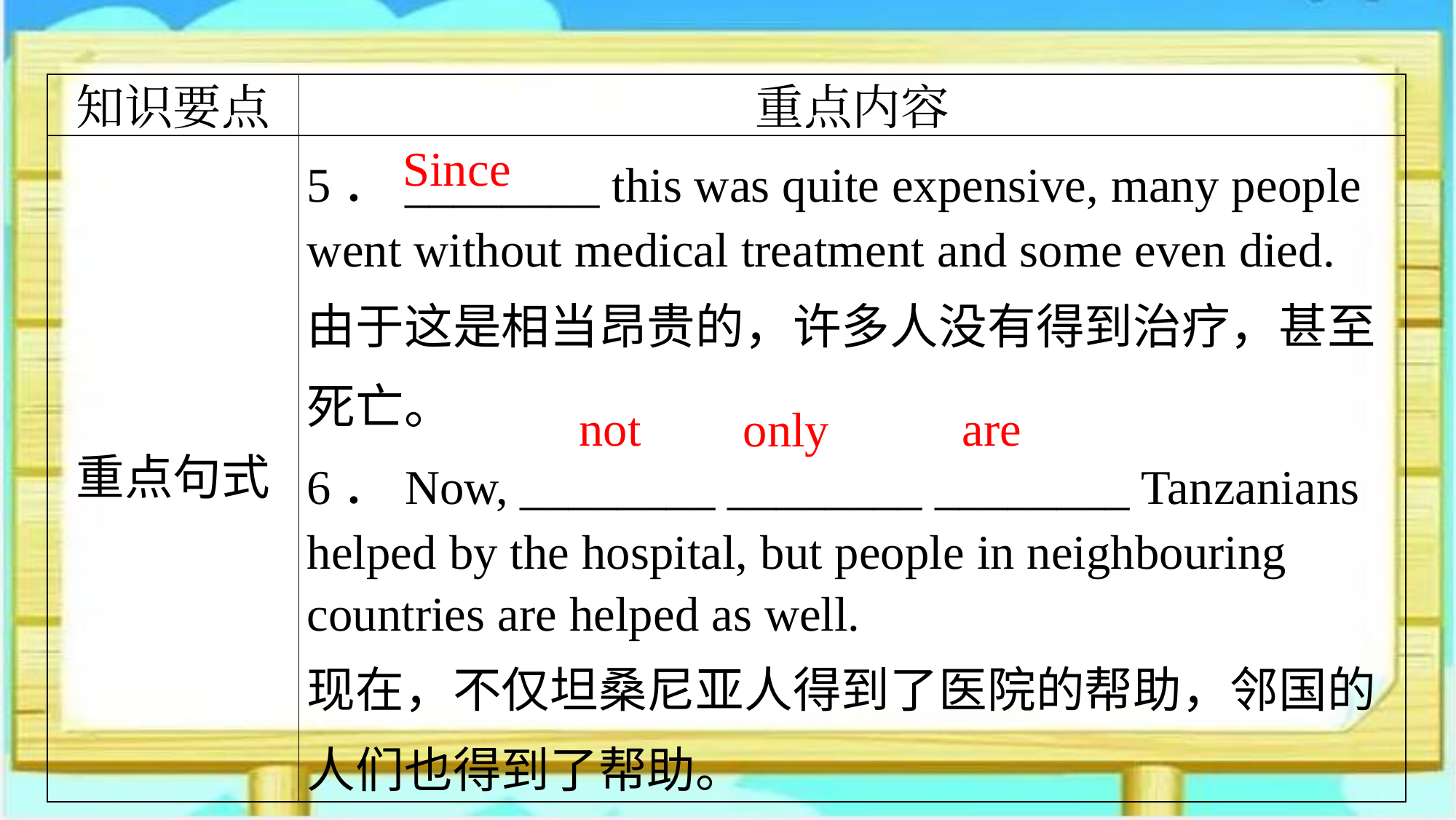

| 知识要点 | 重点内容 |
| --- | --- |
| 重点句式 | 5．\_\_\_\_\_\_\_\_ this was quite expensive, many people went without medical treatment and some even died. 由于这是相当昂贵的，许多人没有得到治疗，甚至死亡。 6．Now, \_\_\_\_\_\_\_\_ \_\_\_\_\_\_\_\_ \_\_\_\_\_\_\_\_ Tanzanians helped by the hospital, but people in neighbouring countries are helped as well. 现在，不仅坦桑尼亚人得到了医院的帮助，邻国的人们也得到了帮助。 |
Since
are
not
only